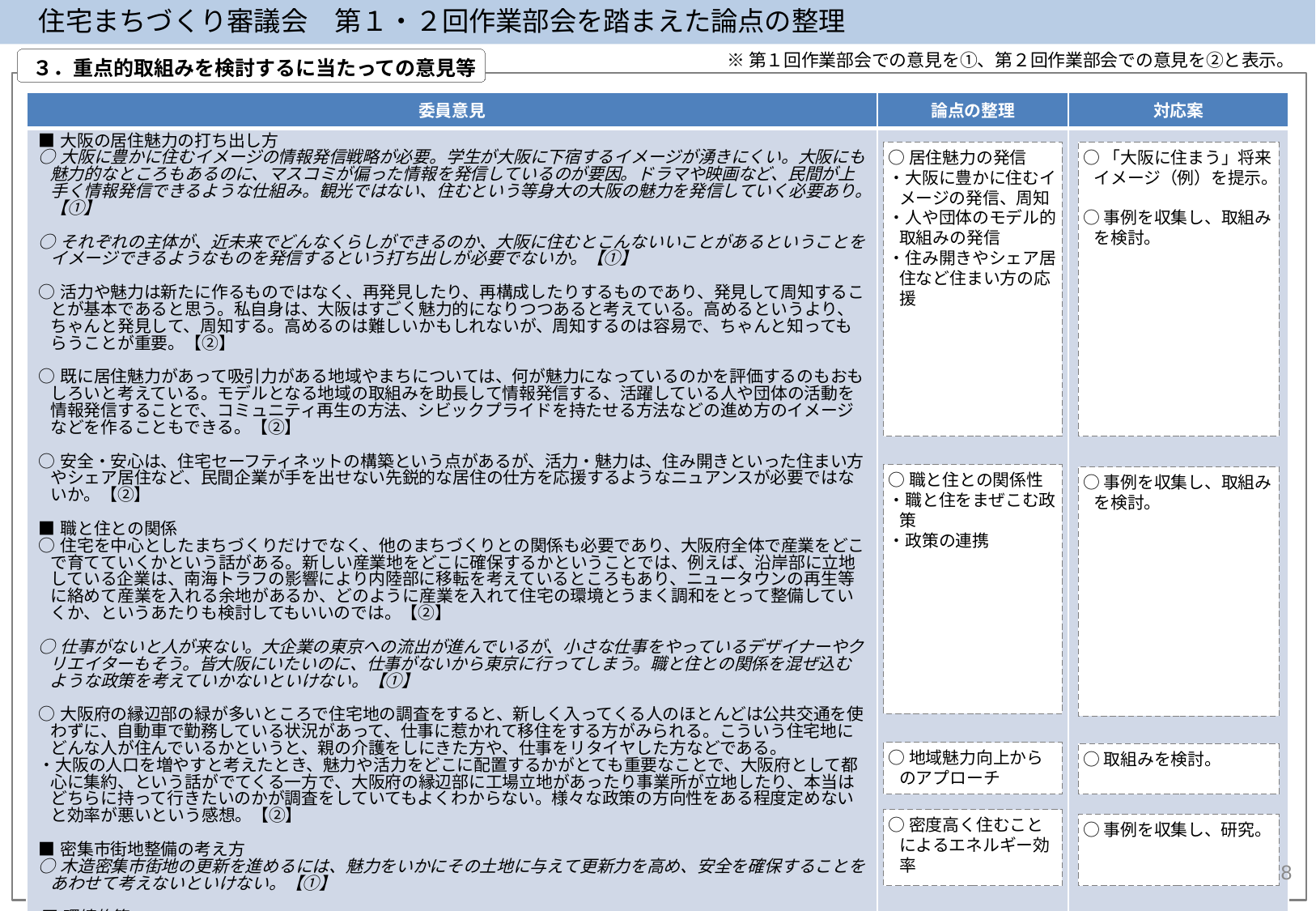

住宅まちづくり審議会　第１・２回作業部会を踏まえた論点の整理
 ３．重点的取組みを検討するに当たっての意見等
※第１回作業部会での意見を①、第２回作業部会での意見を②と表示。

| 委員意見 | 論点の整理 | 対応案 |
| --- | --- | --- |
| ■大阪の居住魅力の打ち出し方 ○大阪に豊かに住むイメージの情報発信戦略が必要。学生が大阪に下宿するイメージが湧きにくい。大阪にも魅力的なところもあるのに、マスコミが偏った情報を発信しているのが要因。ドラマや映画など、民間が上手く情報発信できるような仕組み。観光ではない、住むという等身大の大阪の魅力を発信していく必要あり。【①】 ○それぞれの主体が、近未来でどんなくらしができるのか、大阪に住むとこんないいことがあるということをイメージできるようなものを発信するという打ち出しが必要でないか。【①】 ○活力や魅力は新たに作るものではなく、再発見したり、再構成したりするものであり、発見して周知することが基本であると思う。私自身は、大阪はすごく魅力的になりつつあると考えている。高めるというより、ちゃんと発見して、周知する。高めるのは難しいかもしれないが、周知するのは容易で、ちゃんと知ってもらうことが重要。【②】 ○既に居住魅力があって吸引力がある地域やまちについては、何が魅力になっているのかを評価するのもおもしろいと考えている。モデルとなる地域の取組みを助長して情報発信する、活躍している人や団体の活動を情報発信することで、コミュニティ再生の方法、シビックプライドを持たせる方法などの進め方のイメージなどを作ることもできる。【②】 ○安全・安心は、住宅セーフティネットの構築という点があるが、活力・魅力は、住み開きといった住まい方やシェア居住など、民間企業が手を出せない先鋭的な居住の仕方を応援するようなニュアンスが必要ではないか。【②】 ■職と住との関係 ○住宅を中心としたまちづくりだけでなく、他のまちづくりとの関係も必要であり、大阪府全体で産業をどこで育てていくかという話がある。新しい産業地をどこに確保するかということでは、例えば、沿岸部に立地している企業は、南海トラフの影響により内陸部に移転を考えているところもあり、ニュータウンの再生等に絡めて産業を入れる余地があるか、どのように産業を入れて住宅の環境とうまく調和をとって整備していくか、というあたりも検討してもいいのでは。【②】 ○仕事がないと人が来ない。大企業の東京への流出が進んでいるが、小さな仕事をやっているデザイナーやクリエイターもそう。皆大阪にいたいのに、仕事がないから東京に行ってしまう。職と住との関係を混ぜ込むような政策を考えていかないといけない。【①】 ○大阪府の縁辺部の緑が多いところで住宅地の調査をすると、新しく入ってくる人のほとんどは公共交通を使わずに、自動車で勤務している状況があって、仕事に惹かれて移住をする方がみられる。こういう住宅地にどんな人が住んでいるかというと、親の介護をしにきた方や、仕事をリタイヤした方などである。 ・大阪の人口を増やすと考えたとき、魅力や活力をどこに配置するかがとても重要なことで、大阪府として都心に集約、という話がでてくる一方で、大阪府の縁辺部に工場立地があったり事業所が立地したり、本当はどちらに持って行きたいのかが調査をしていてもよくわからない。様々な政策の方向性をある程度定めないと効率が悪いという感想。【②】 ■密集市街地整備の考え方 ○木造密集市街地の更新を進めるには、魅力をいかにその土地に与えて更新力を高め、安全を確保することをあわせて考えないといけない。【①】 ■環境施策 ○エネルギー効率の話をどこかに入れられないか。これまでは集まって住むということが環境を悪くする要因という認識だった（人口密度に比例してヒートアイランド現象が深刻化するなど）が、密度高く住むことによってエネルギー効率を上げることができるので、そういう施策を具体的取組みに入れられればいいと思う。【①】 |  |  |
○居住魅力の発信
・大阪に豊かに住むイメージの発信、周知
・人や団体のモデル的取組みの発信
・住み開きやシェア居住など住まい方の応援
○「大阪に住まう」将来イメージ（例）を提示。

○事例を収集し、取組みを検討。
○職と住との関係性
・職と住をまぜこむ政策
・政策の連携
○事例を収集し、取組みを検討。
○地域魅力向上からのアプローチ
○取組みを検討。
○密度高く住むことによるエネルギー効率
○事例を収集し、研究。
8